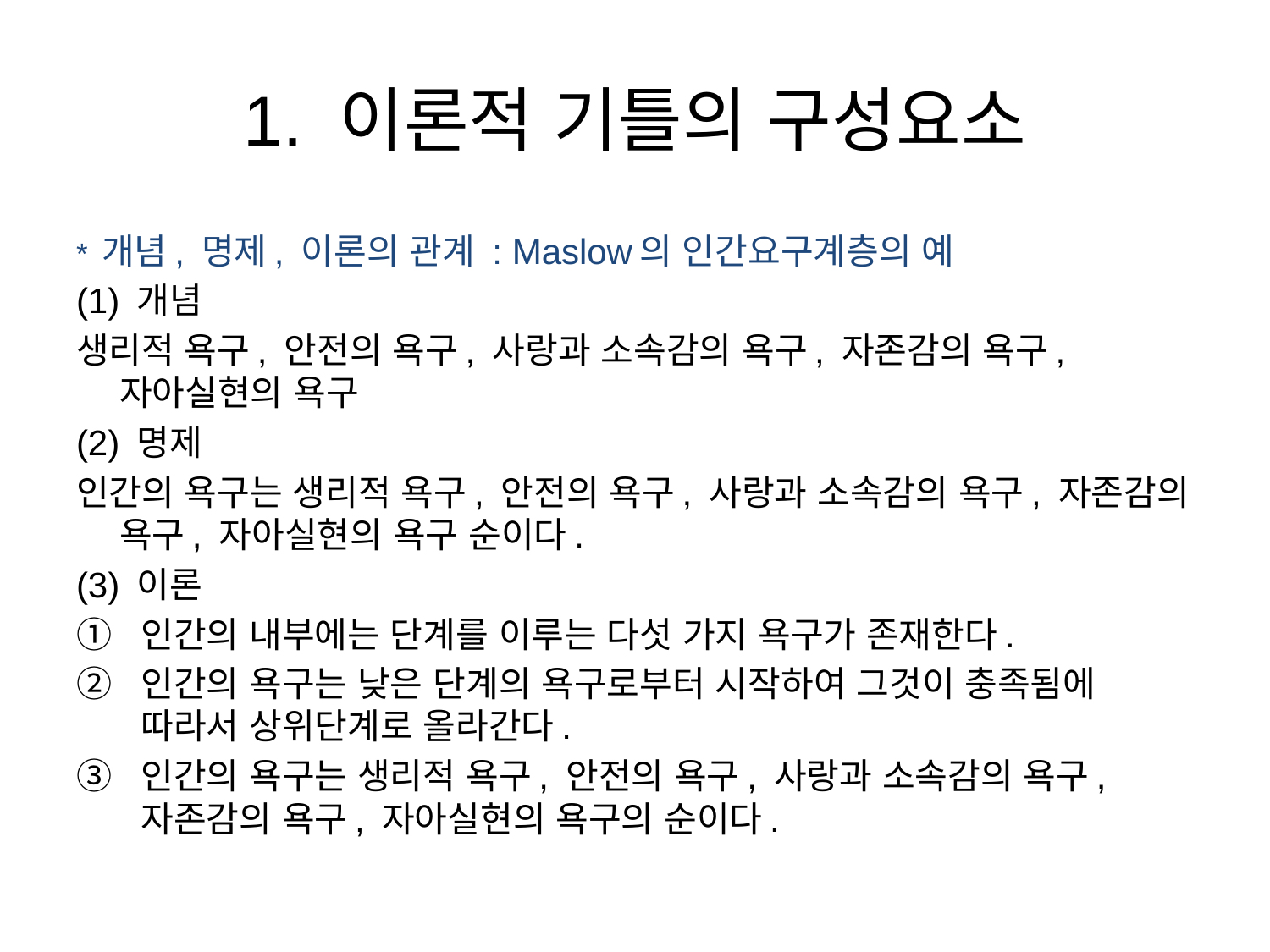

# 1. 이론적 기틀의 구성요소
* 개념, 명제, 이론의 관계 : Maslow의 인간요구계층의 예
(1) 개념
생리적 욕구, 안전의 욕구, 사랑과 소속감의 욕구, 자존감의 욕구, 자아실현의 욕구
(2) 명제
인간의 욕구는 생리적 욕구, 안전의 욕구, 사랑과 소속감의 욕구, 자존감의 욕구, 자아실현의 욕구 순이다.
(3) 이론
인간의 내부에는 단계를 이루는 다섯 가지 욕구가 존재한다.
인간의 욕구는 낮은 단계의 욕구로부터 시작하여 그것이 충족됨에 따라서 상위단계로 올라간다.
인간의 욕구는 생리적 욕구, 안전의 욕구, 사랑과 소속감의 욕구, 자존감의 욕구, 자아실현의 욕구의 순이다.